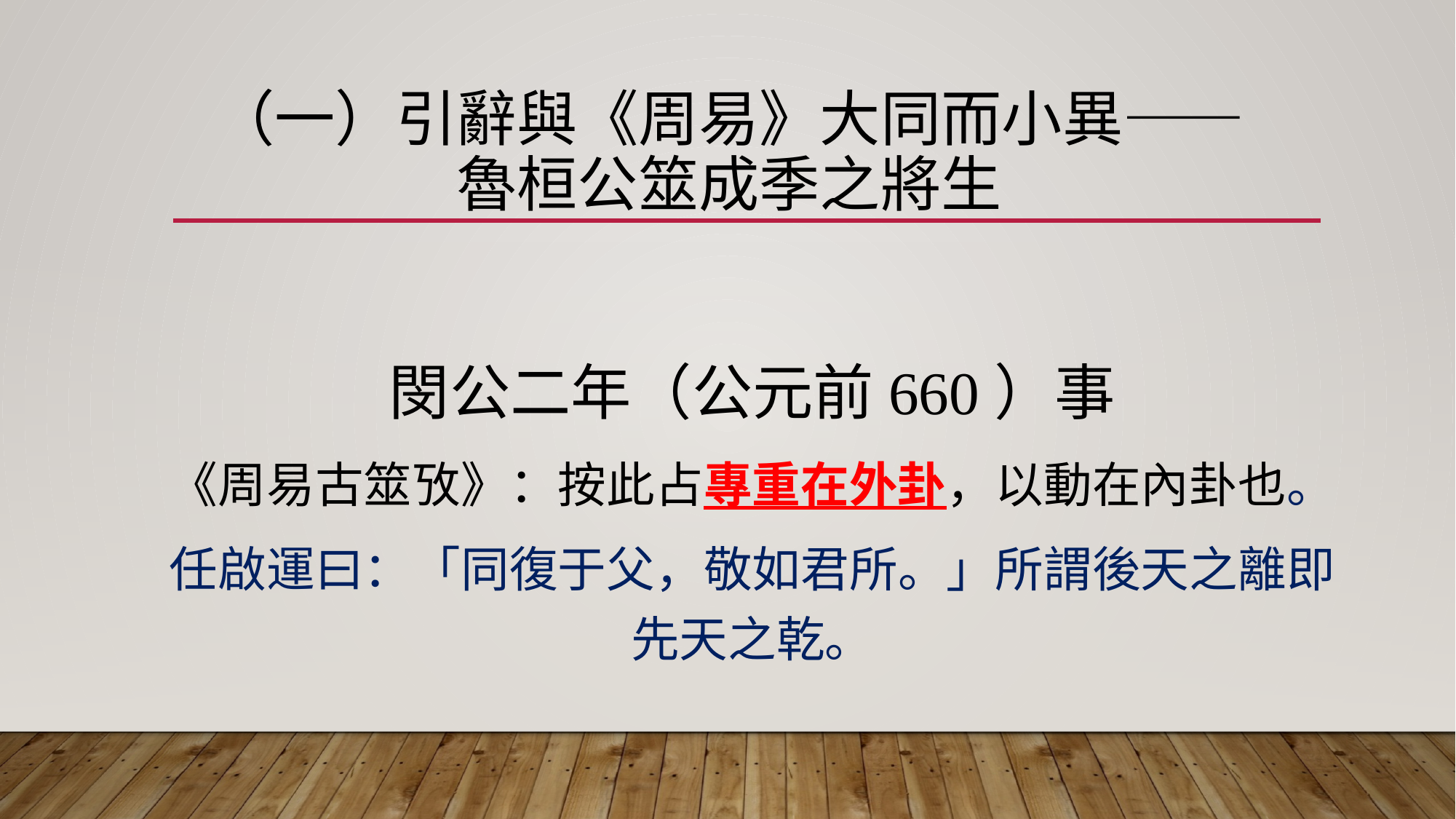

# （一）引辭與《周易》大同而小異—— 魯桓公筮成季之將生

閔公二年（公元前660）事
《周易古筮攷》：按此占專重在外卦，以動在內卦也。
任啟運曰：「同復于父，敬如君所。」所謂後天之離即先天之乾。